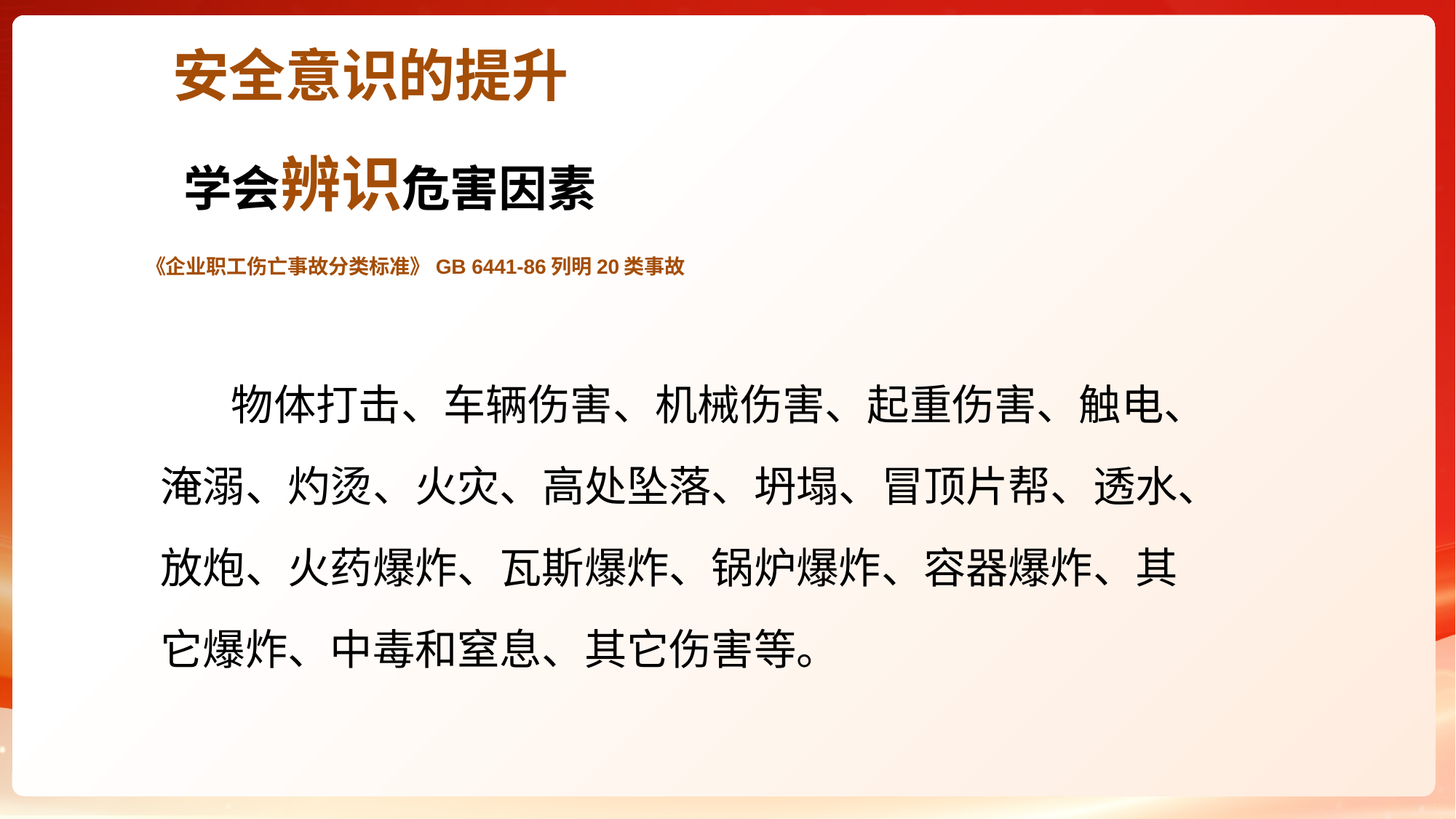

安全意识的提升
学会辨识危害因素
《企业职工伤亡事故分类标准》GB 6441-86列明20类事故
　   物体打击、车辆伤害、机械伤害、起重伤害、触电、淹溺、灼烫、火灾、高处坠落、坍塌、冒顶片帮、透水、放炮、火药爆炸、瓦斯爆炸、锅炉爆炸、容器爆炸、其它爆炸、中毒和窒息、其它伤害等。